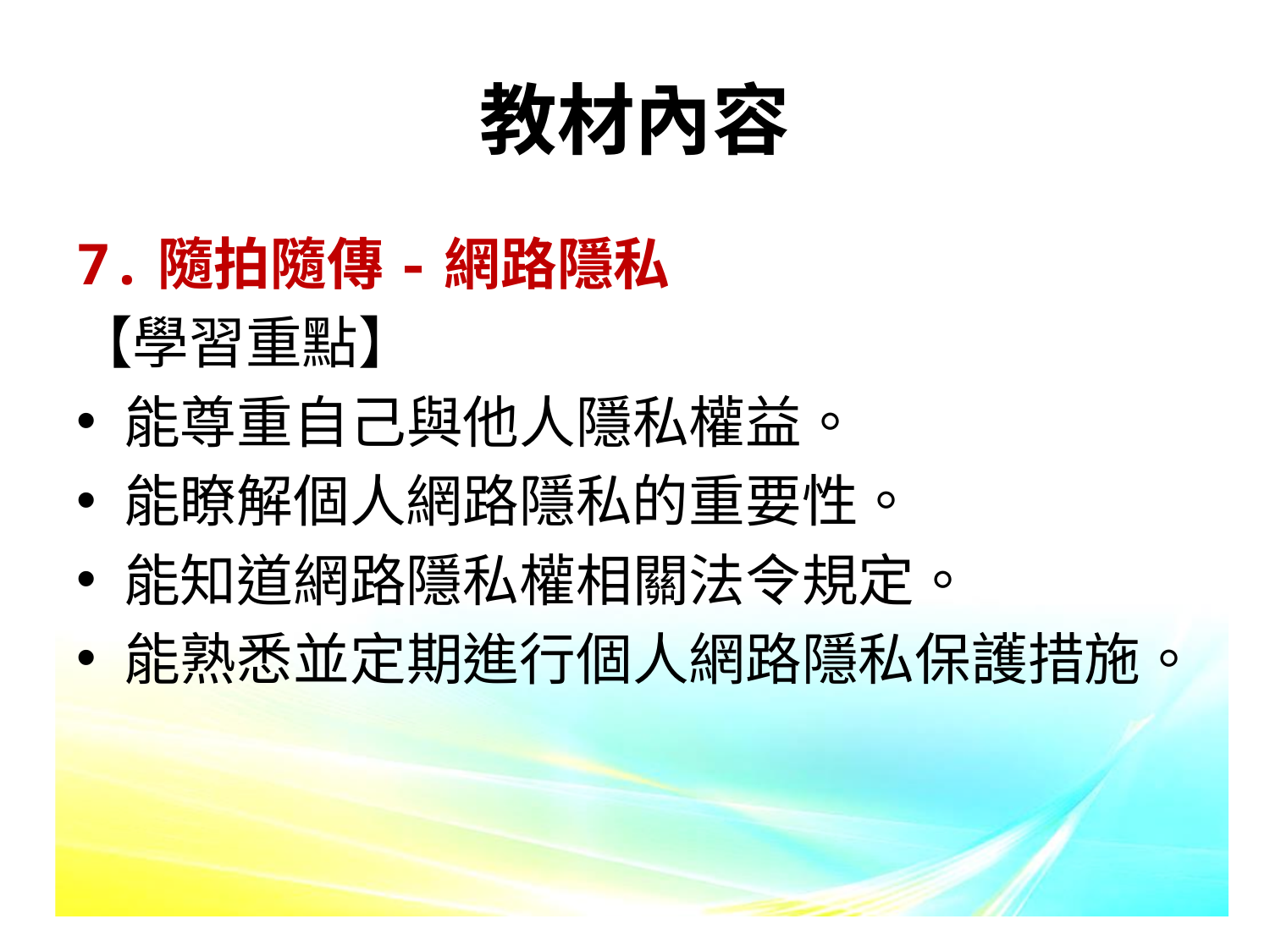

# 教材內容
7.隨拍隨傳-網路隱私
【學習重點】
能尊重自己與他人隱私權益。
能瞭解個人網路隱私的重要性。
能知道網路隱私權相關法令規定。
能熟悉並定期進行個人網路隱私保護措施。